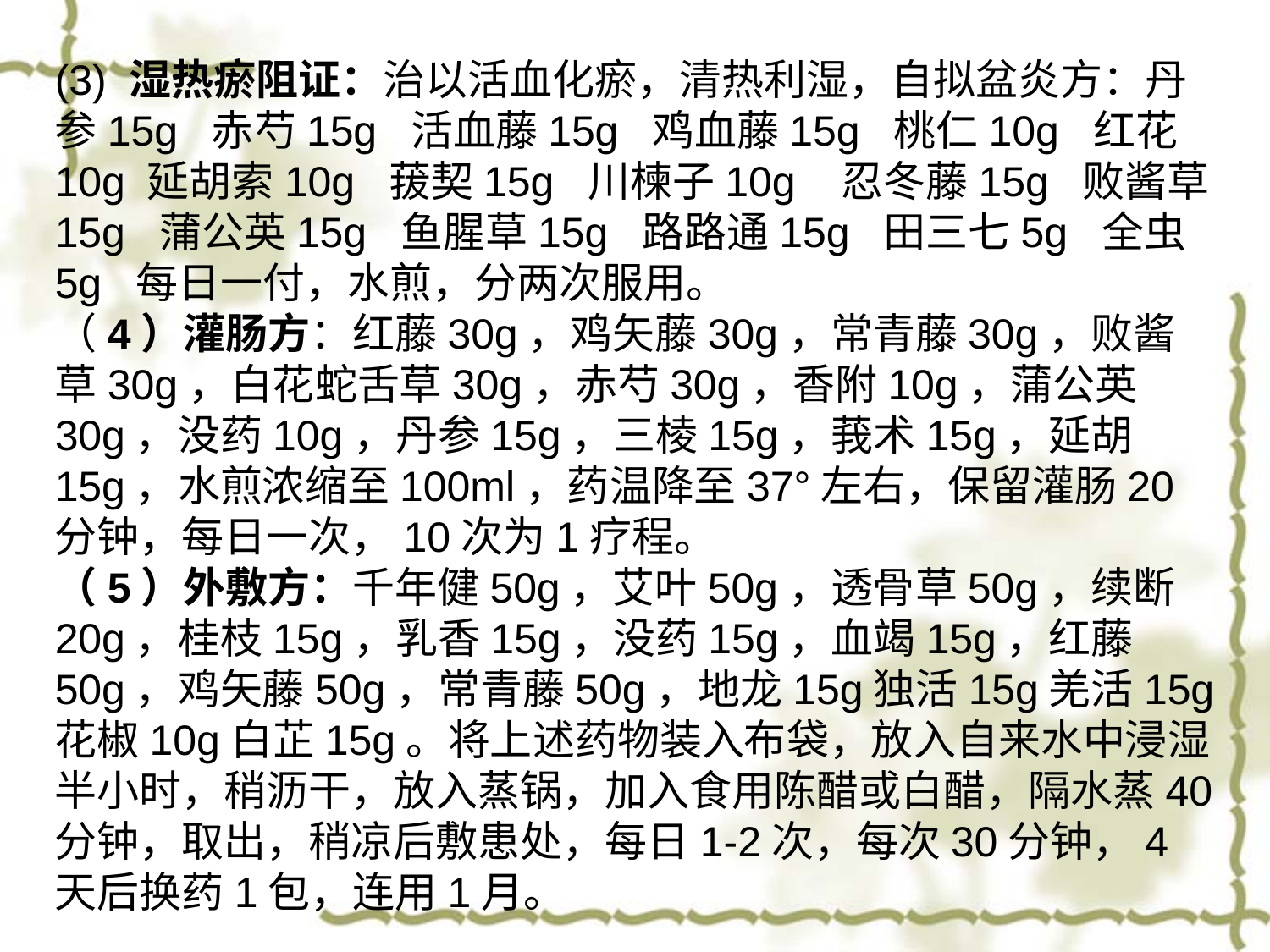

(3) 湿热瘀阻证：治以活血化瘀，清热利湿，自拟盆炎方：丹参15g  赤芍15g  活血藤15g  鸡血藤15g  桃仁10g  红花10g 延胡索10g  菝契15g  川楝子10g   忍冬藤15g  败酱草15g  蒲公英15g  鱼腥草15g  路路通15g  田三七5g  全虫5g  每日一付，水煎，分两次服用。
（4）灌肠方：红藤30g，鸡矢藤30g，常青藤30g，败酱草30g，白花蛇舌草30g，赤芍30g，香附10g，蒲公英30g，没药10g，丹参15g，三棱15g，莪术15g，延胡15g，水煎浓缩至100ml，药温降至37°左右，保留灌肠20分钟，每日一次，10次为1疗程。
（5）外敷方：千年健50g，艾叶50g，透骨草50g，续断20g，桂枝15g，乳香15g，没药15g，血竭15g，红藤50g，鸡矢藤50g，常青藤50g，地龙15g独活15g羌活15g花椒10g白芷15g。将上述药物装入布袋，放入自来水中浸湿半小时，稍沥干，放入蒸锅，加入食用陈醋或白醋，隔水蒸40分钟，取出，稍凉后敷患处，每日1-2次，每次30分钟，4天后换药1包，连用1月。